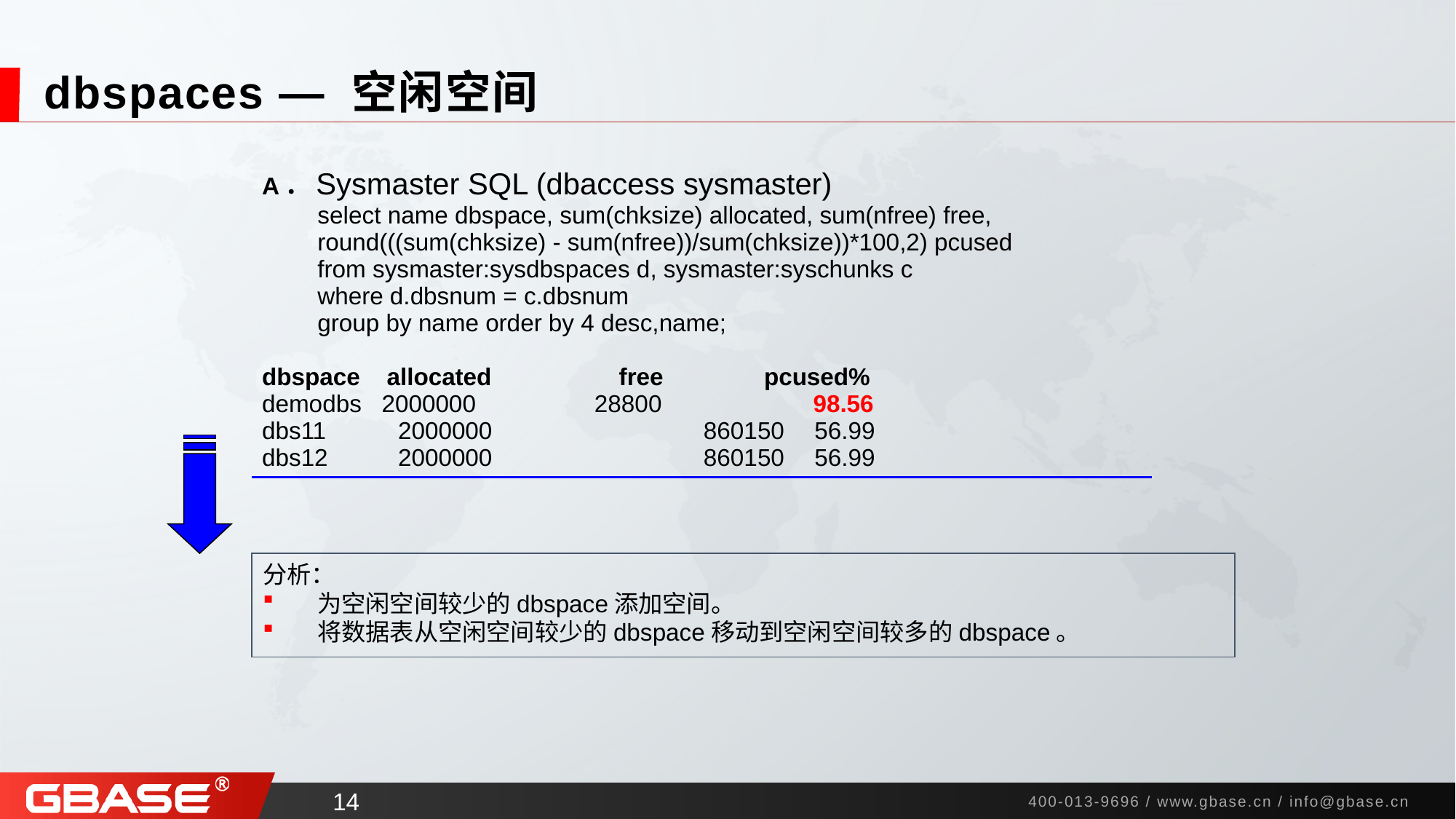

# dbspaces — 空闲空间
| A．Sysmaster SQL (dbaccess sysmaster) select name dbspace, sum(chksize) allocated, sum(nfree) free, round(((sum(chksize) - sum(nfree))/sum(chksize))\*100,2) pcused from sysmaster:sysdbspaces d, sysmaster:syschunks c where d.dbsnum = c.dbsnum group by name order by 4 desc,name; dbspace allocated free pcused% demodbs 2000000 28800 98.56 dbs11 2000000 860150 56.99 dbs12 2000000 860150 56.99 |
| --- |

分析：
为空闲空间较少的dbspace添加空间。
将数据表从空闲空间较少的dbspace移动到空闲空间较多的dbspace。